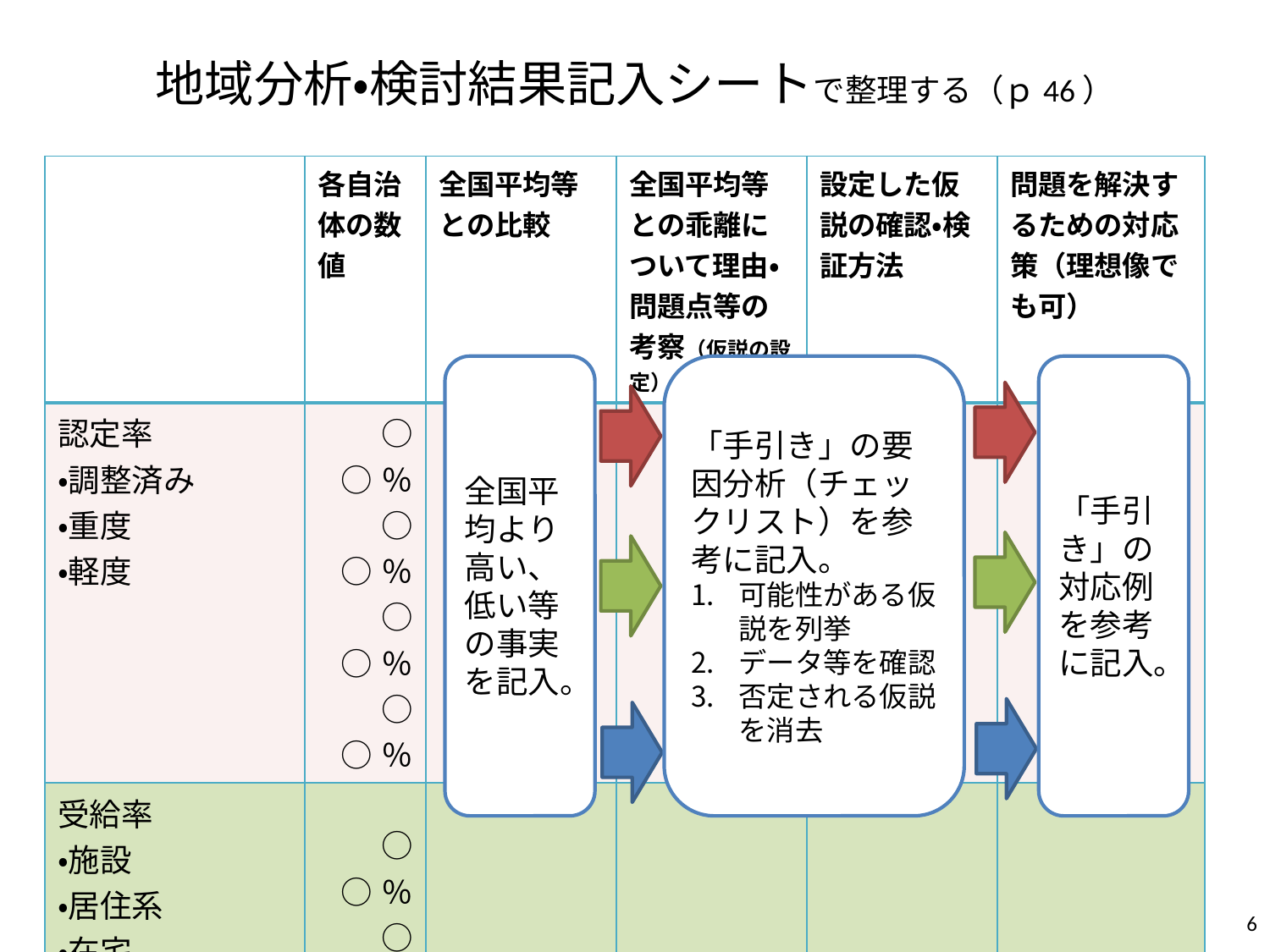

# 地域分析・検討結果記入シートで整理する（ｐ46）
|  | 各自治体の数値 | 全国平均等との比較 | 全国平均等との乖離について理由・問題点等の考察（仮説の設定） | 設定した仮説の確認・検証方法 | 問題を解決するための対応策（理想像でも可） |
| --- | --- | --- | --- | --- | --- |
| 認定率 ・調整済み ・重度 ・軽度 | ○○％ ○○％ ○○％ ○○％ |  |  |  |  |
| 受給率 ・施設 ・居住系 ・在宅 | ○○％ ○○％ ○○％ |  |  |  |  |
| １人あたり給付費 ・在宅 ・在宅＆居住 ・各サービス別 | ○○円 ○○円 ○○円 |  |  |  |  |
全国平均より高い、低い等の事実を記入。
「手引き」の要因分析（チェックリスト）を参考に記入。
可能性がある仮説を列挙
データ等を確認
否定される仮説を消去
「手引き」の対応例を参考に記入。

6